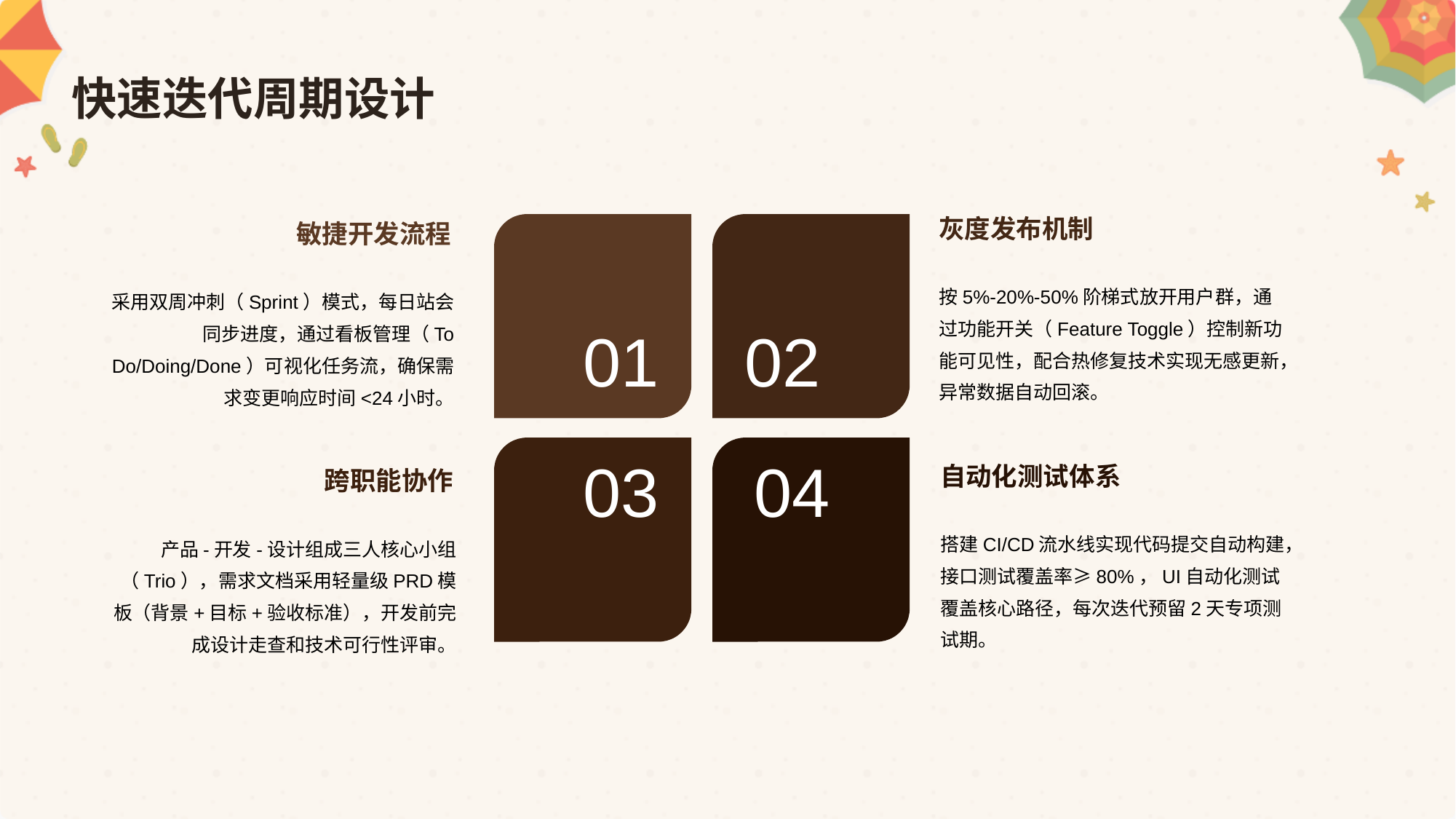

快速迭代周期设计
灰度发布机制
敏捷开发流程

   01

02
按5%-20%-50%阶梯式放开用户群，通过功能开关（Feature Toggle）控制新功能可见性，配合热修复技术实现无感更新，异常数据自动回滚。
采用双周冲刺（Sprint）模式，每日站会同步进度，通过看板管理（To Do/Doing/Done）可视化任务流，确保需求变更响应时间<24小时。
   03

04

自动化测试体系
跨职能协作
搭建CI/CD流水线实现代码提交自动构建，接口测试覆盖率≥80%，UI自动化测试覆盖核心路径，每次迭代预留2天专项测试期。
产品-开发-设计组成三人核心小组（Trio），需求文档采用轻量级PRD模板（背景+目标+验收标准），开发前完成设计走查和技术可行性评审。